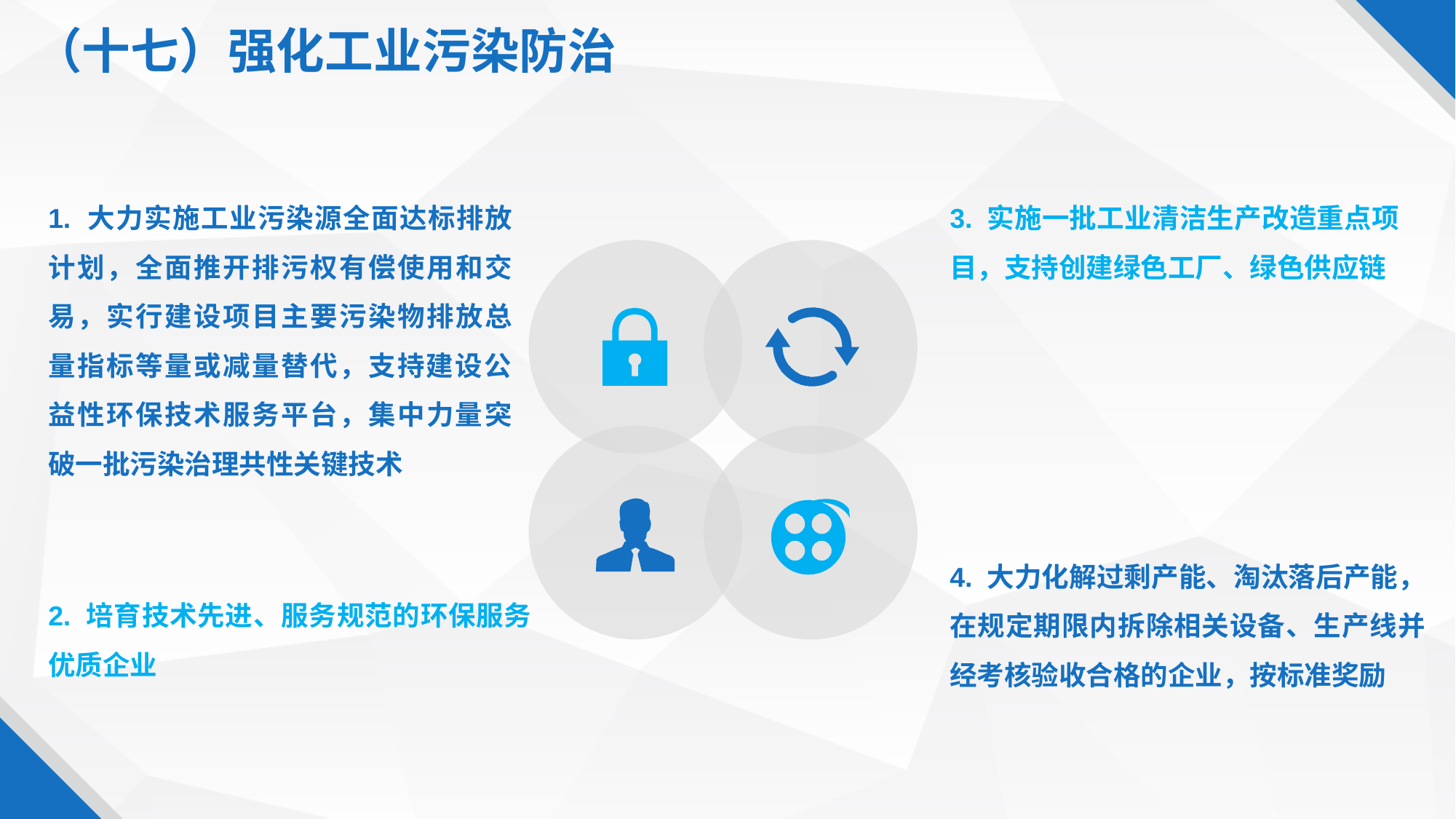

（十七）强化工业污染防治
1. 大力实施工业污染源全面达标排放计划，全面推开排污权有偿使用和交易，实行建设项目主要污染物排放总量指标等量或减量替代，支持建设公益性环保技术服务平台，集中力量突破一批污染治理共性关键技术
3. 实施一批工业清洁生产改造重点项目，支持创建绿色工厂、绿色供应链

4. 大力化解过剩产能、淘汰落后产能，在规定期限内拆除相关设备、生产线并经考核验收合格的企业，按标准奖励
2. 培育技术先进、服务规范的环保服务优质企业